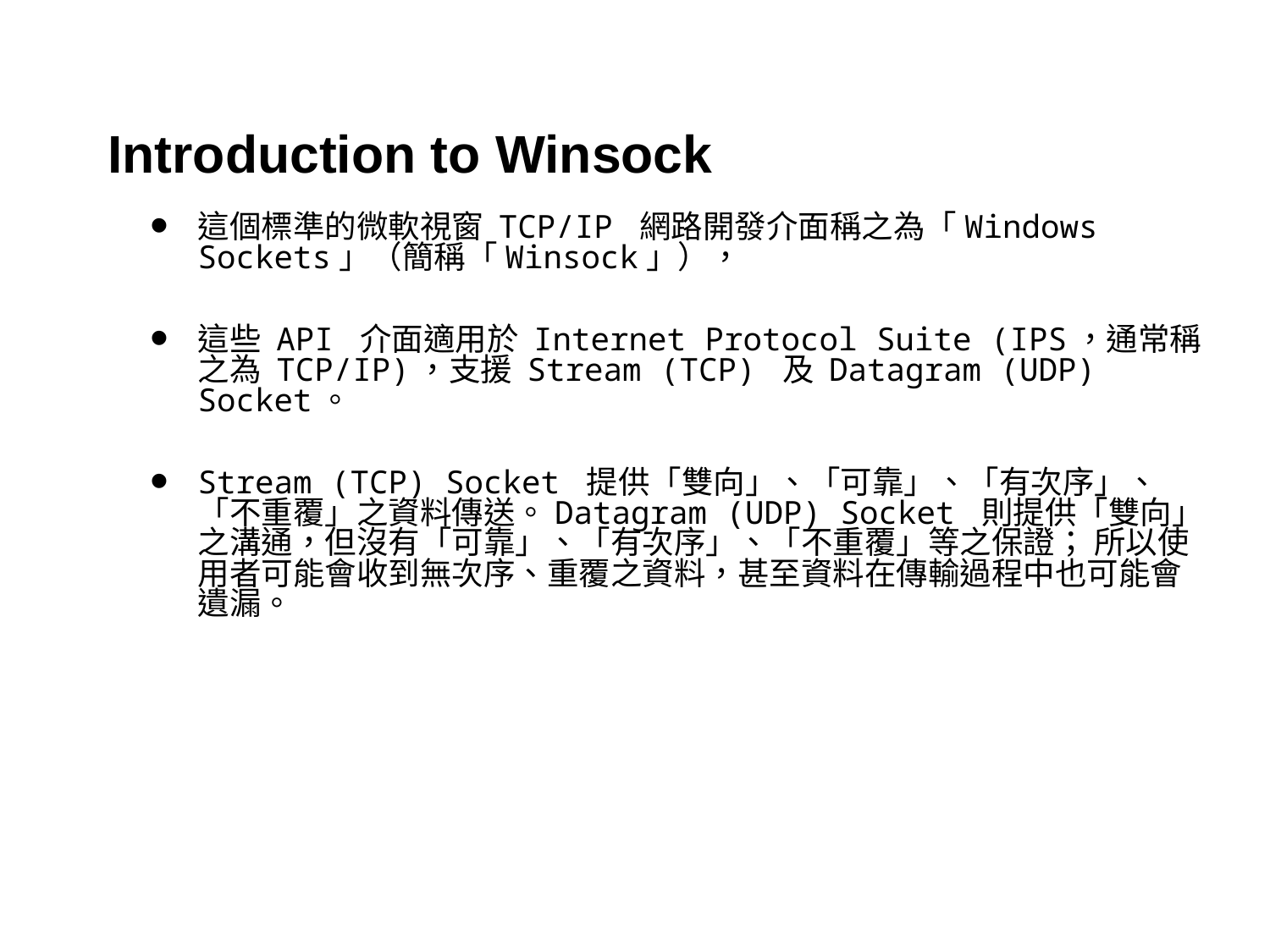

# Introduction to Winsock
這個標準的微軟視窗 TCP/IP 網路開發介面稱之為「Windows Sockets」（簡稱「Winsock」），

這些 API 介面適用於 Internet Protocol Suite (IPS，通常稱之為 TCP/IP)，支援 Stream (TCP) 及 Datagram (UDP) Socket。

Stream (TCP) Socket 提供「雙向」、「可靠」、「有次序」、「不重覆」之資料傳送。Datagram (UDP) Socket 則提供「雙向」之溝通，但沒有「可靠」、「有次序」、「不重覆」等之保證； 所以使用者可能會收到無次序、重覆之資料，甚至資料在傳輸過程中也可能會遺漏。